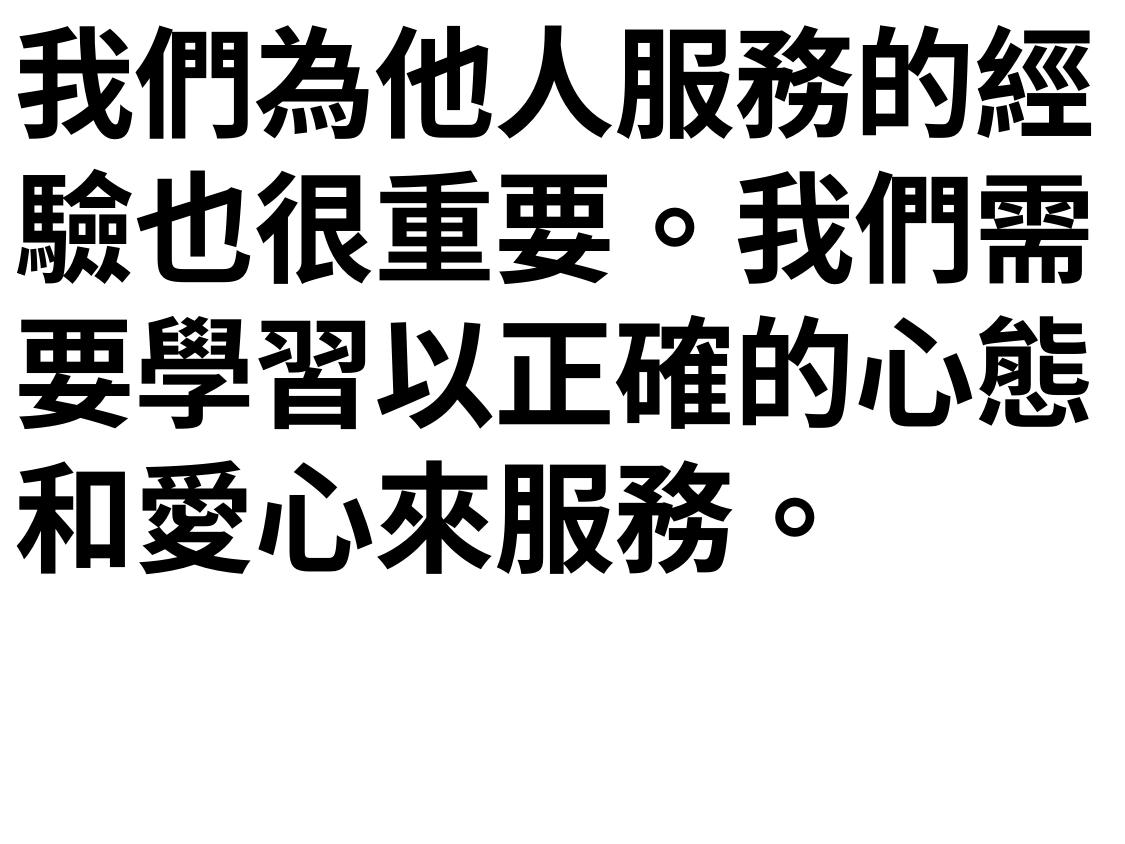

我們為他人服務的經驗也很重要。我們需要學習以正確的心態和愛心來服務。